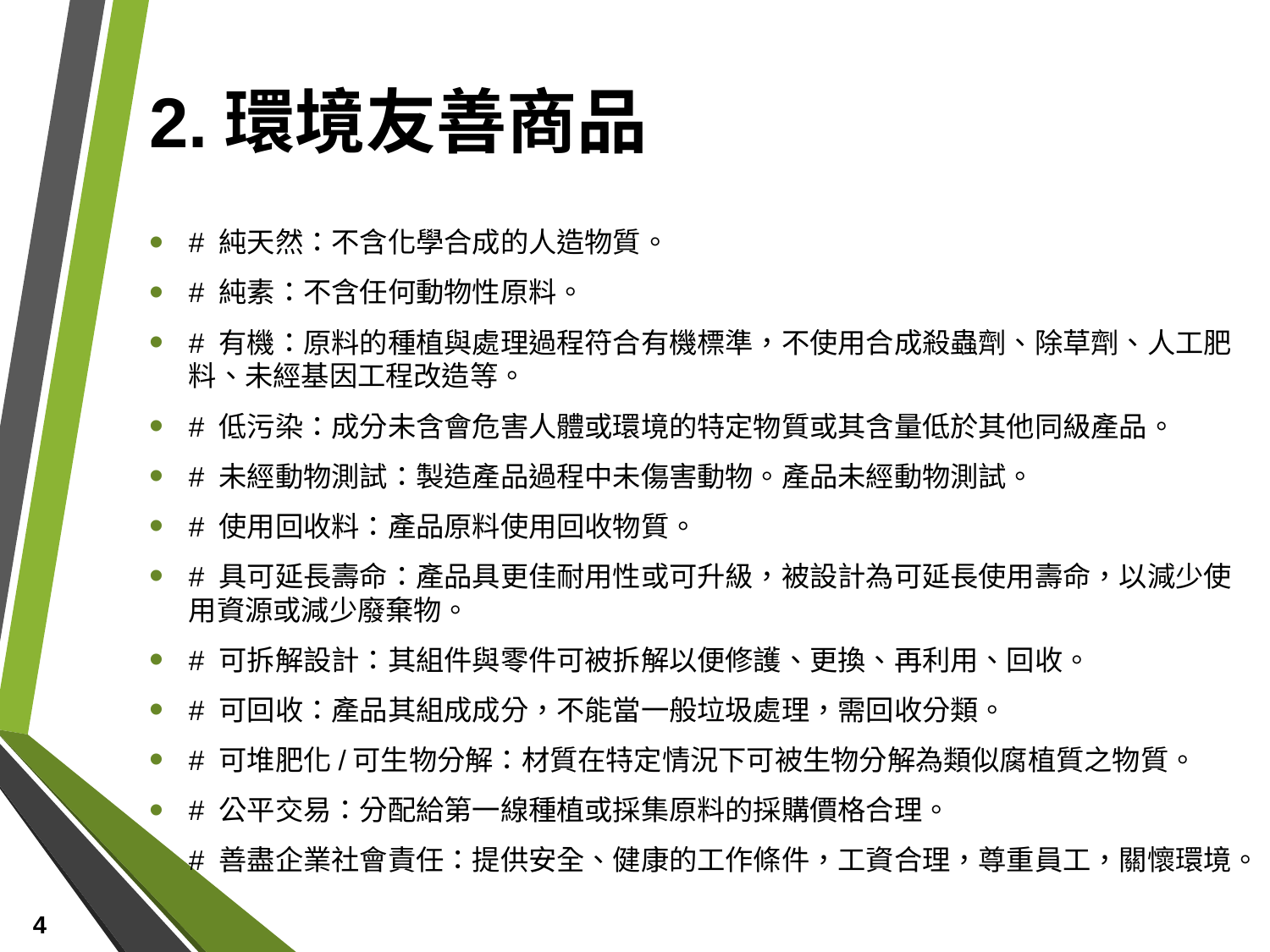

# 2.環境友善商品
# 純天然：不含化學合成的人造物質。
# 純素：不含任何動物性原料。
# 有機：原料的種植與處理過程符合有機標準，不使用合成殺蟲劑、除草劑、人工肥料、未經基因工程改造等。
# 低污染：成分未含會危害人體或環境的特定物質或其含量低於其他同級產品。
# 未經動物測試：製造產品過程中未傷害動物。產品未經動物測試。
# 使用回收料：產品原料使用回收物質。
# 具可延長壽命：產品具更佳耐用性或可升級，被設計為可延長使用壽命，以減少使用資源或減少廢棄物。
# 可拆解設計：其組件與零件可被拆解以便修護、更換、再利用、回收。
# 可回收：產品其組成成分，不能當一般垃圾處理，需回收分類。
# 可堆肥化/可生物分解：材質在特定情況下可被生物分解為類似腐植質之物質。
# 公平交易：分配給第一線種植或採集原料的採購價格合理。
# 善盡企業社會責任：提供安全、健康的工作條件，工資合理，尊重員工，關懷環境。
4